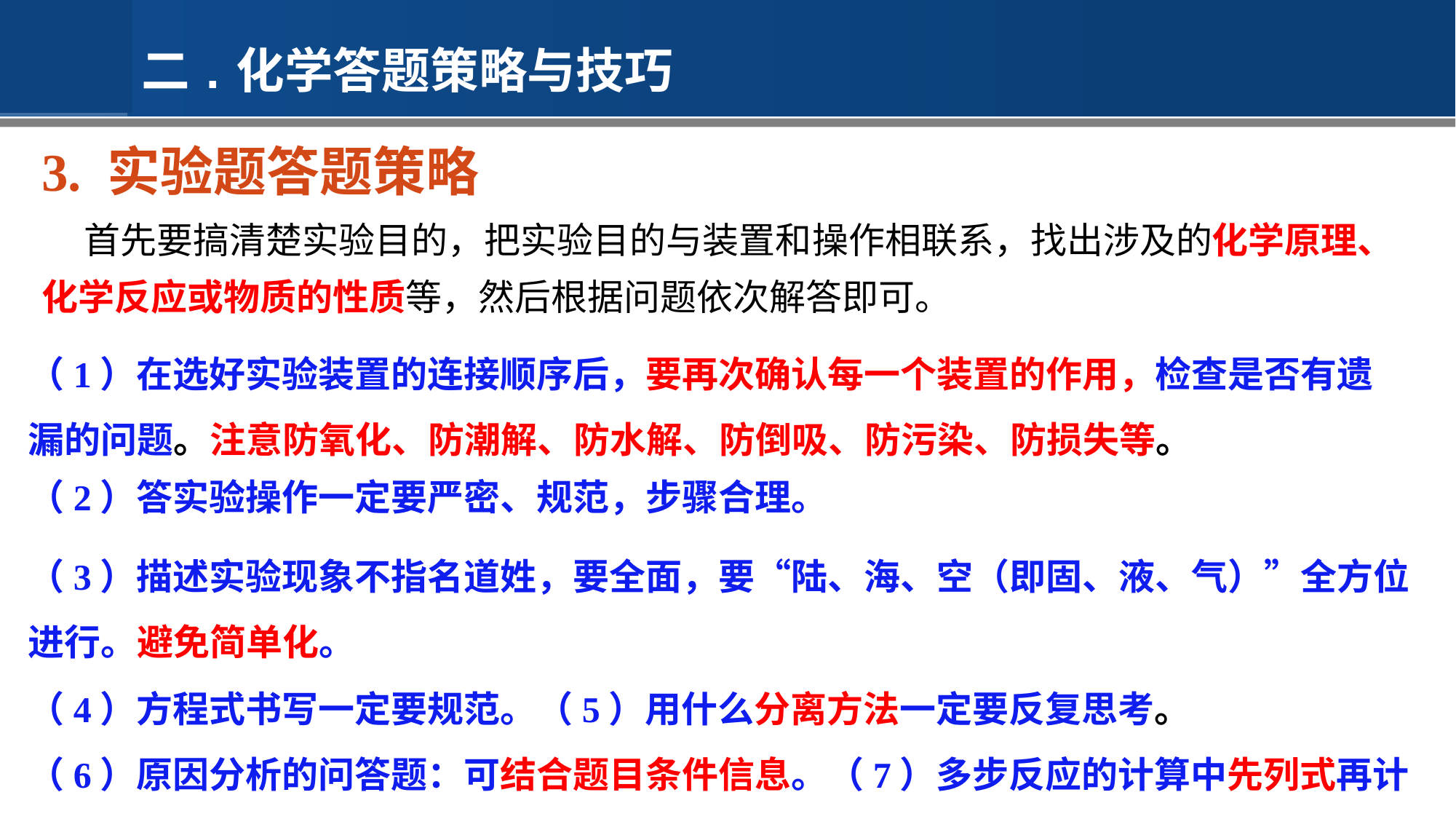

二.化学答题策略与技巧
3. 实验题答题策略
首先要搞清楚实验目的，把实验目的与装置和操作相联系，找出涉及的化学原理、化学反应或物质的性质等，然后根据问题依次解答即可。
（1）在选好实验装置的连接顺序后，要再次确认每一个装置的作用，检查是否有遗漏的问题。注意防氧化、防潮解、防水解、防倒吸、防污染、防损失等。
（2）答实验操作一定要严密、规范，步骤合理。
（3）描述实验现象不指名道姓，要全面，要“陆、海、空（即固、液、气）”全方位进行。避免简单化。
（4）方程式书写一定要规范。（5）用什么分离方法一定要反复思考。
（6）原因分析的问答题：可结合题目条件信息。（7）多步反应的计算中先列式再计算

13